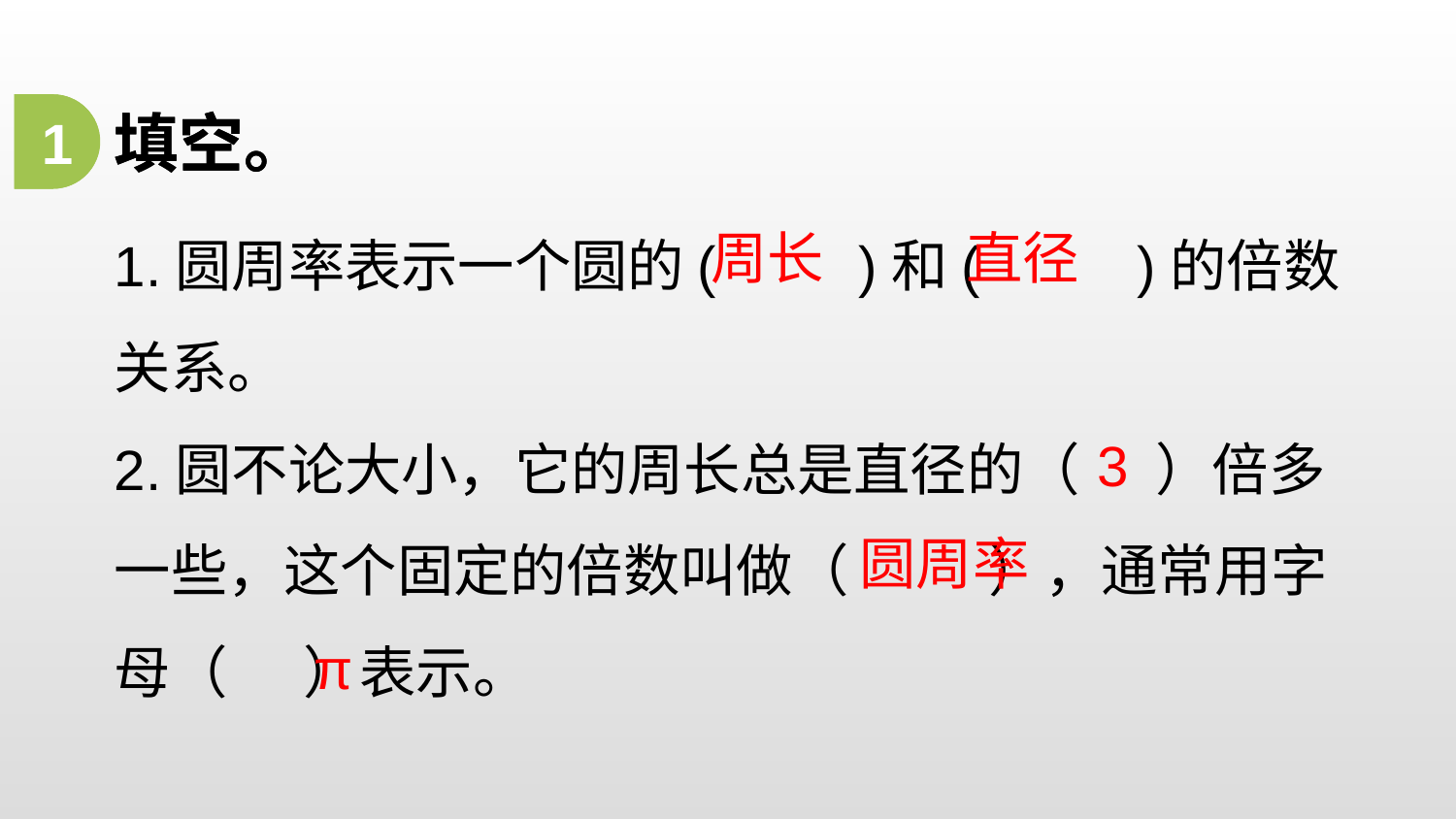

1
1
填空。
填空。
1.圆周率表示一个圆的(         )和(          )的倍数关系。
2.圆不论大小，它的周长总是直径的（      ）倍多一些，这个固定的倍数叫做（           ），通常用字母（      ）表示。
周长
直径
3
圆周率
π